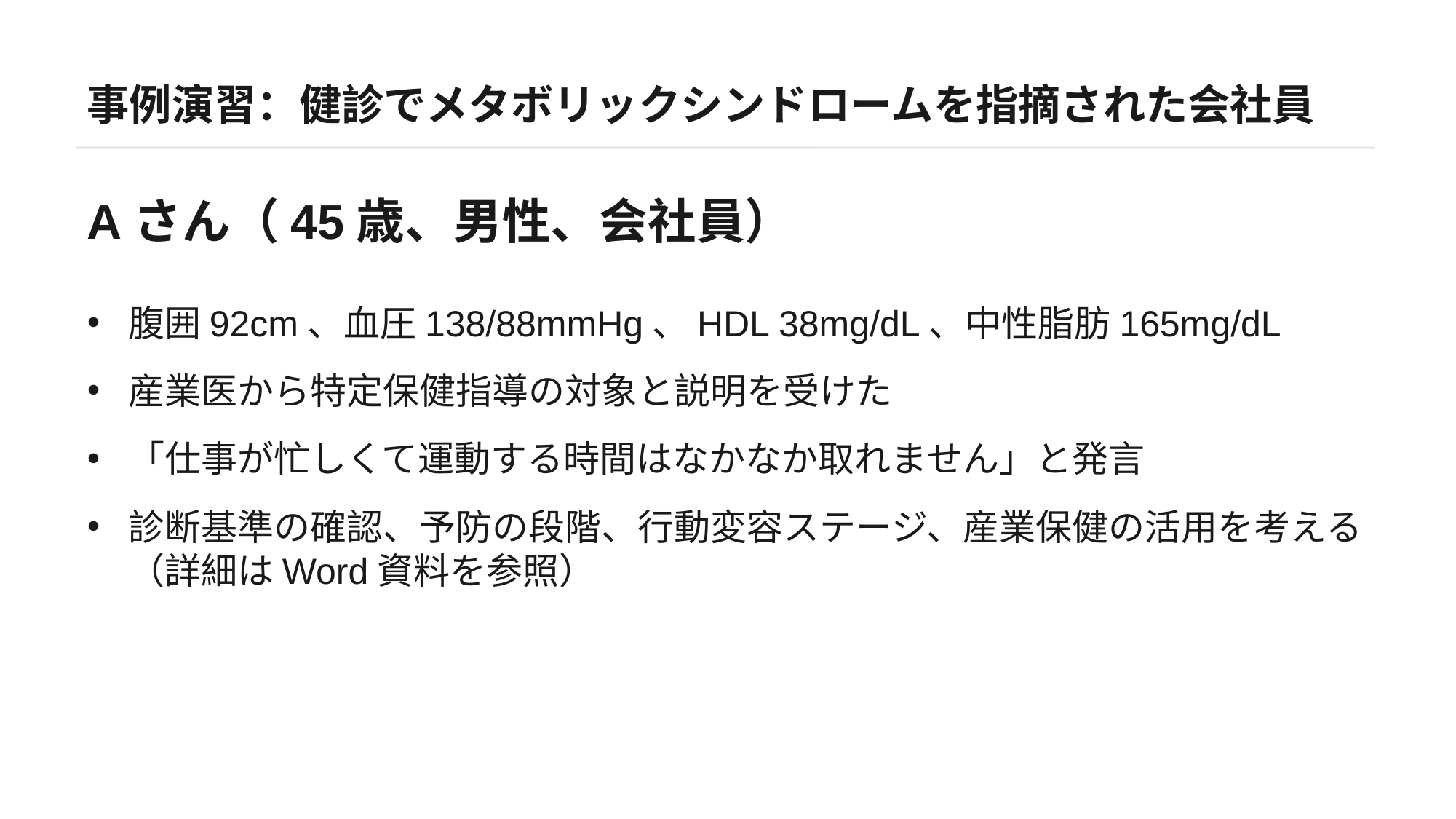

事例演習：健診でメタボリックシンドロームを指摘された会社員

Aさん（45歳、男性、会社員）
腹囲92cm、血圧138/88mmHg、HDL 38mg/dL、中性脂肪165mg/dL
産業医から特定保健指導の対象と説明を受けた
「仕事が忙しくて運動する時間はなかなか取れません」と発言
診断基準の確認、予防の段階、行動変容ステージ、産業保健の活用を考える（詳細はWord資料を参照）